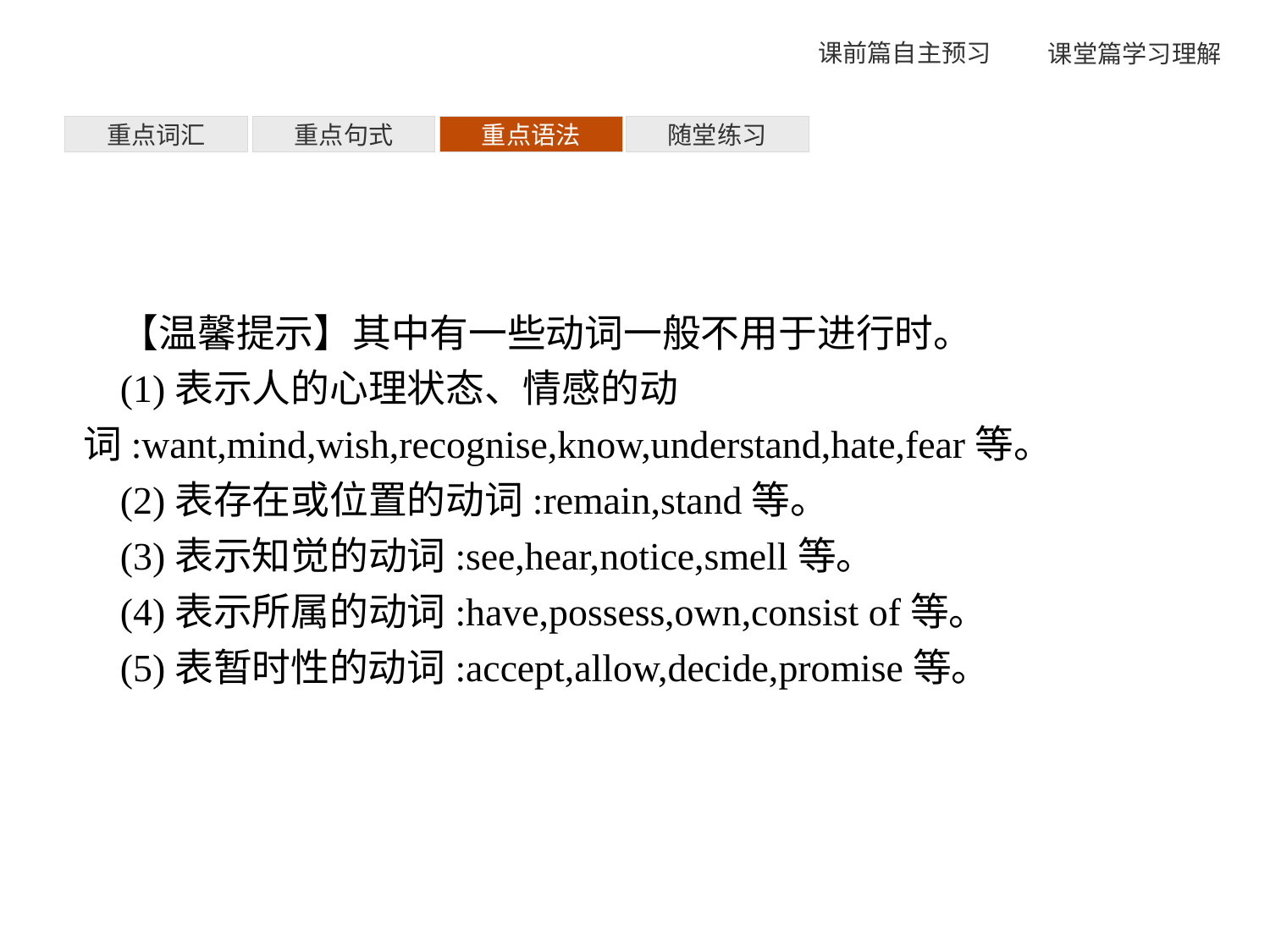

重点词汇
重点句式
重点语法
随堂练习
【温馨提示】其中有一些动词一般不用于进行时。
(1)表示人的心理状态、情感的动词:want,mind,wish,recognise,know,understand,hate,fear等。
(2)表存在或位置的动词:remain,stand等。
(3)表示知觉的动词:see,hear,notice,smell等。
(4)表示所属的动词:have,possess,own,consist of等。
(5)表暂时性的动词:accept,allow,decide,promise等。